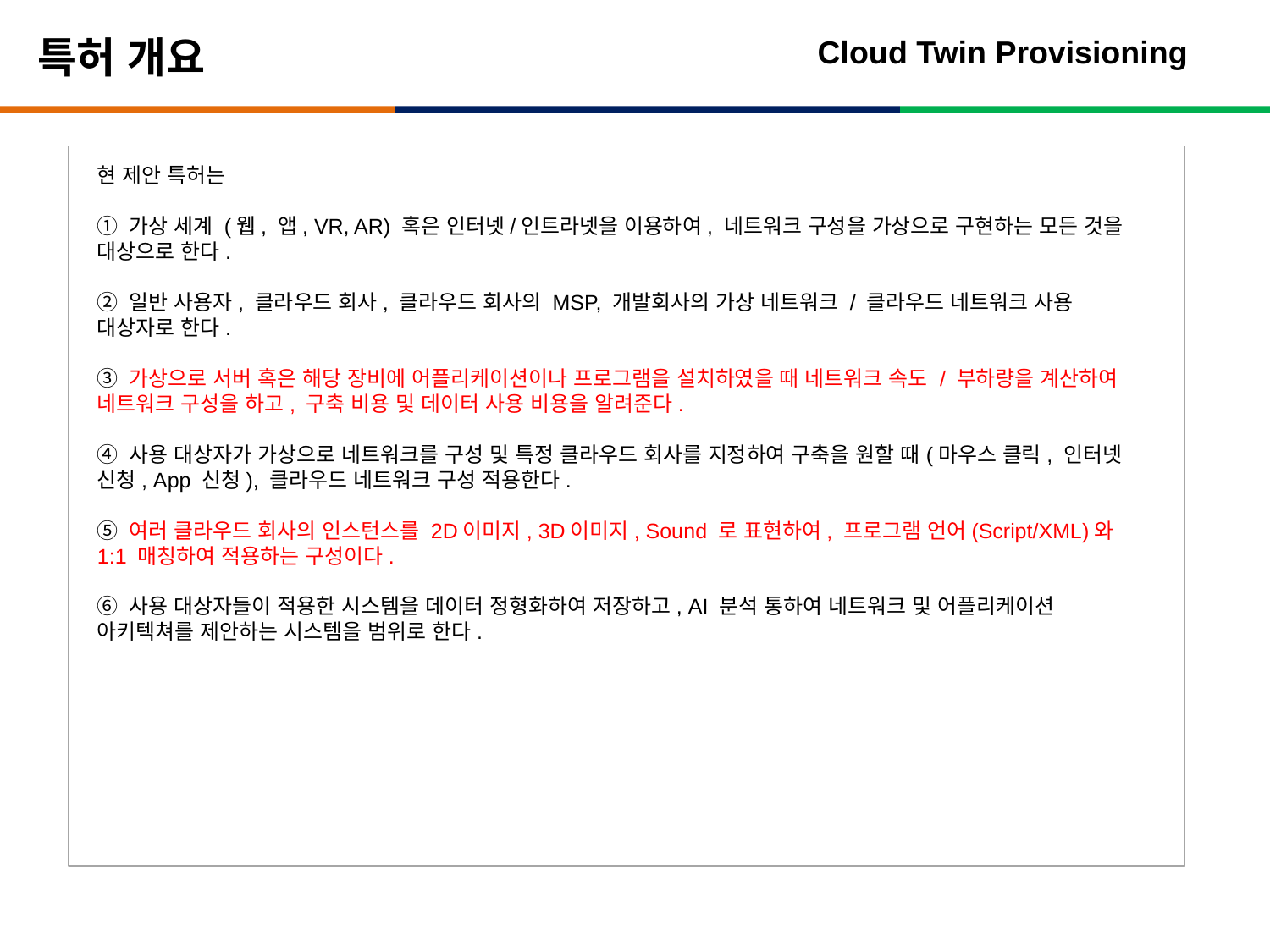

특허 개요

현 제안 특허는

① 가상 세계 (웹, 앱, VR, AR) 혹은 인터넷/인트라넷을 이용하여, 네트워크 구성을 가상으로 구현하는 모든 것을 대상으로 한다.

② 일반 사용자, 클라우드 회사, 클라우드 회사의 MSP, 개발회사의 가상 네트워크 / 클라우드 네트워크 사용 대상자로 한다.

③ 가상으로 서버 혹은 해당 장비에 어플리케이션이나 프로그램을 설치하였을 때 네트워크 속도 / 부하량을 계산하여 네트워크 구성을 하고, 구축 비용 및 데이터 사용 비용을 알려준다.

④ 사용 대상자가 가상으로 네트워크를 구성 및 특정 클라우드 회사를 지정하여 구축을 원할 때(마우스 클릭, 인터넷 신청, App 신청), 클라우드 네트워크 구성 적용한다.

⑤ 여러 클라우드 회사의 인스턴스를 2D이미지, 3D이미지, Sound 로 표현하여, 프로그램 언어(Script/XML)와 1:1 매칭하여 적용하는 구성이다.

⑥ 사용 대상자들이 적용한 시스템을 데이터 정형화하여 저장하고, AI 분석 통하여 네트워크 및 어플리케이션 아키텍쳐를 제안하는 시스템을 범위로 한다.